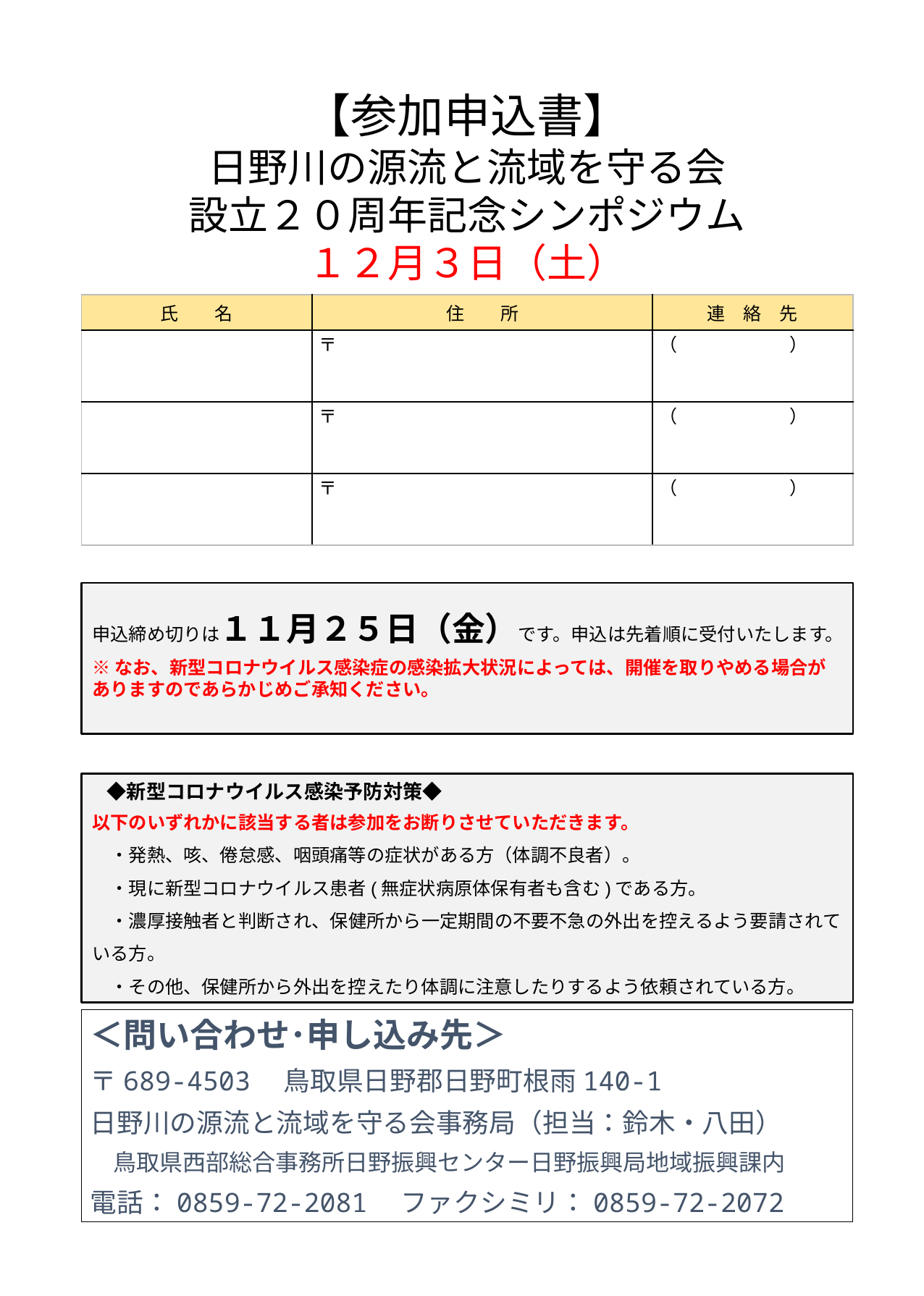

【参加申込書】
日野川の源流と流域を守る会
設立２０周年記念シンポジウム
１２月３日（土）
| 氏　　名 | 住　　所 | 連　絡　先 |
| --- | --- | --- |
|  | 〒 | （　 　　　　　） |
|  | 〒 | （　　　　　 　） |
|  | 〒 | （　　　　　 　） |

申込締め切りは１１月２５日（金）です。申込は先着順に受付いたします。
※なお、新型コロナウイルス感染症の感染拡大状況によっては、開催を取りやめる場合がありますのであらかじめご承知ください。

　◆新型コロナウイルス感染予防対策◆
以下のいずれかに該当する者は参加をお断りさせていただきます。
　・発熱、咳、倦怠感、咽頭痛等の症状がある方（体調不良者）。
　・現に新型コロナウイルス患者(無症状病原体保有者も含む)である方。
　・濃厚接触者と判断され、保健所から一定期間の不要不急の外出を控えるよう要請されている方。
　・その他、保健所から外出を控えたり体調に注意したりするよう依頼されている方。
＜問い合わせ･申し込み先＞
〒689-4503　鳥取県日野郡日野町根雨140-1
日野川の源流と流域を守る会事務局（担当：鈴木・八田）
　鳥取県西部総合事務所日野振興センター日野振興局地域振興課内
電話：0859-72-2081　ファクシミリ：0859-72-2072